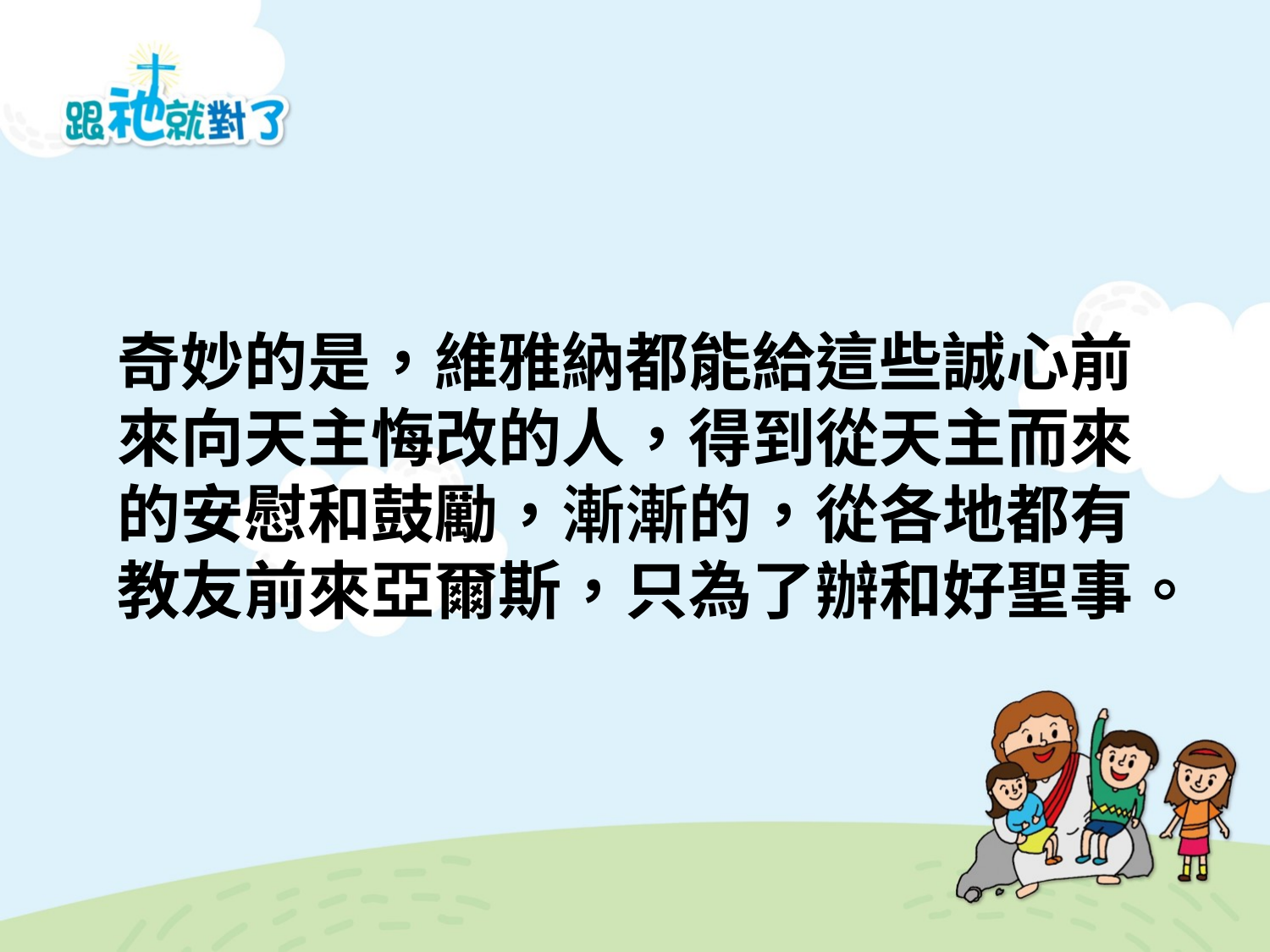

奇妙的是，維雅納都能給這些誠心前來向天主悔改的人，得到從天主而來的安慰和鼓勵，漸漸的，從各地都有教友前來亞爾斯，只為了辦和好聖事。